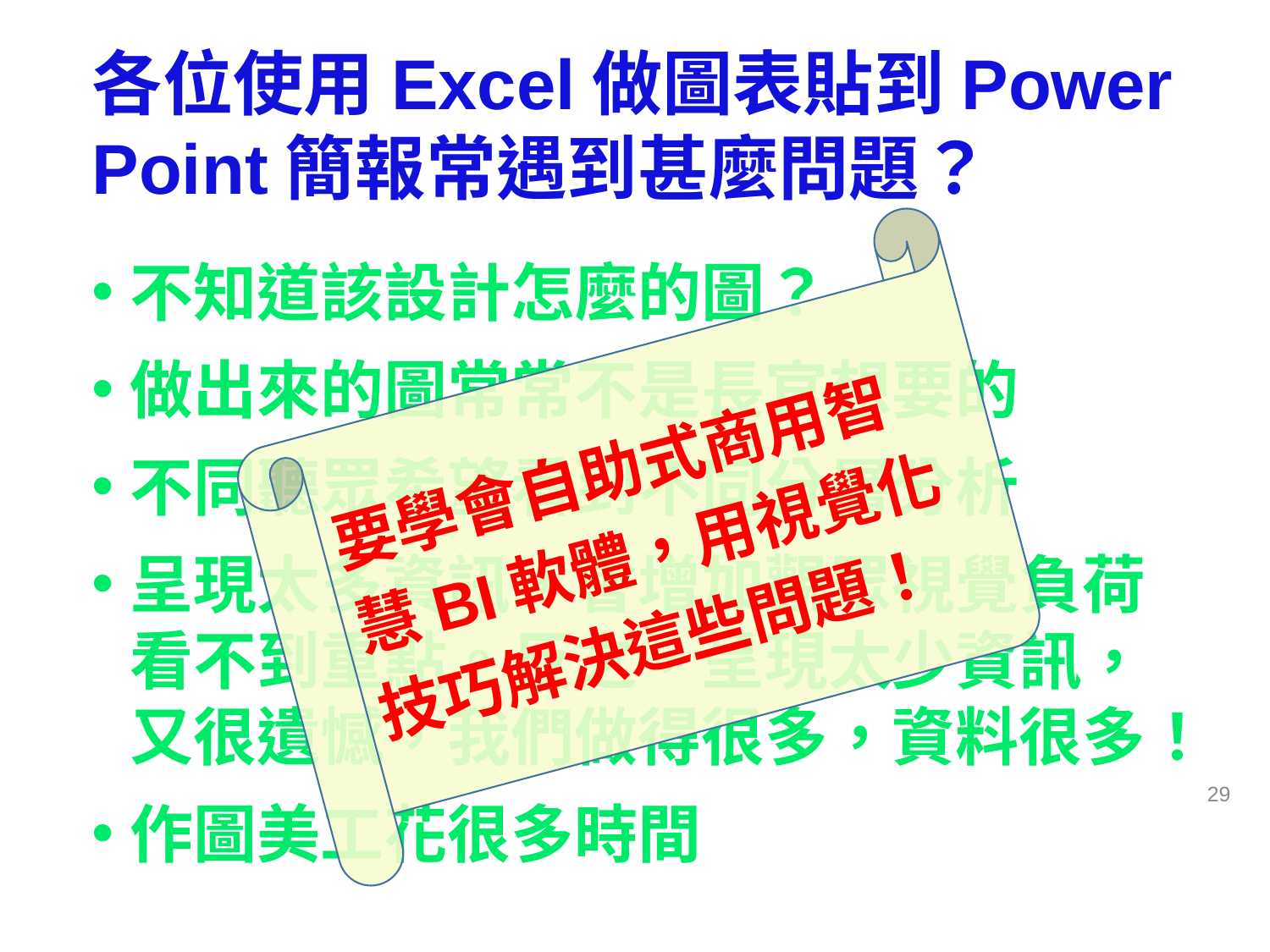

各位使用Excel做圖表貼到Power Point簡報常遇到甚麼問題？
不知道該設計怎麼的圖？
做出來的圖常常不是長官想要的
不同聽眾希望看到不同分層分析
呈現太多資訊，會增加觀眾視覺負荷看不到重點。反之，呈現太少資訊，又很遺憾，我們做得很多，資料很多！
作圖美工花很多時間
要學會自助式商用智慧BI軟體，用視覺化技巧解決這些問題！
29